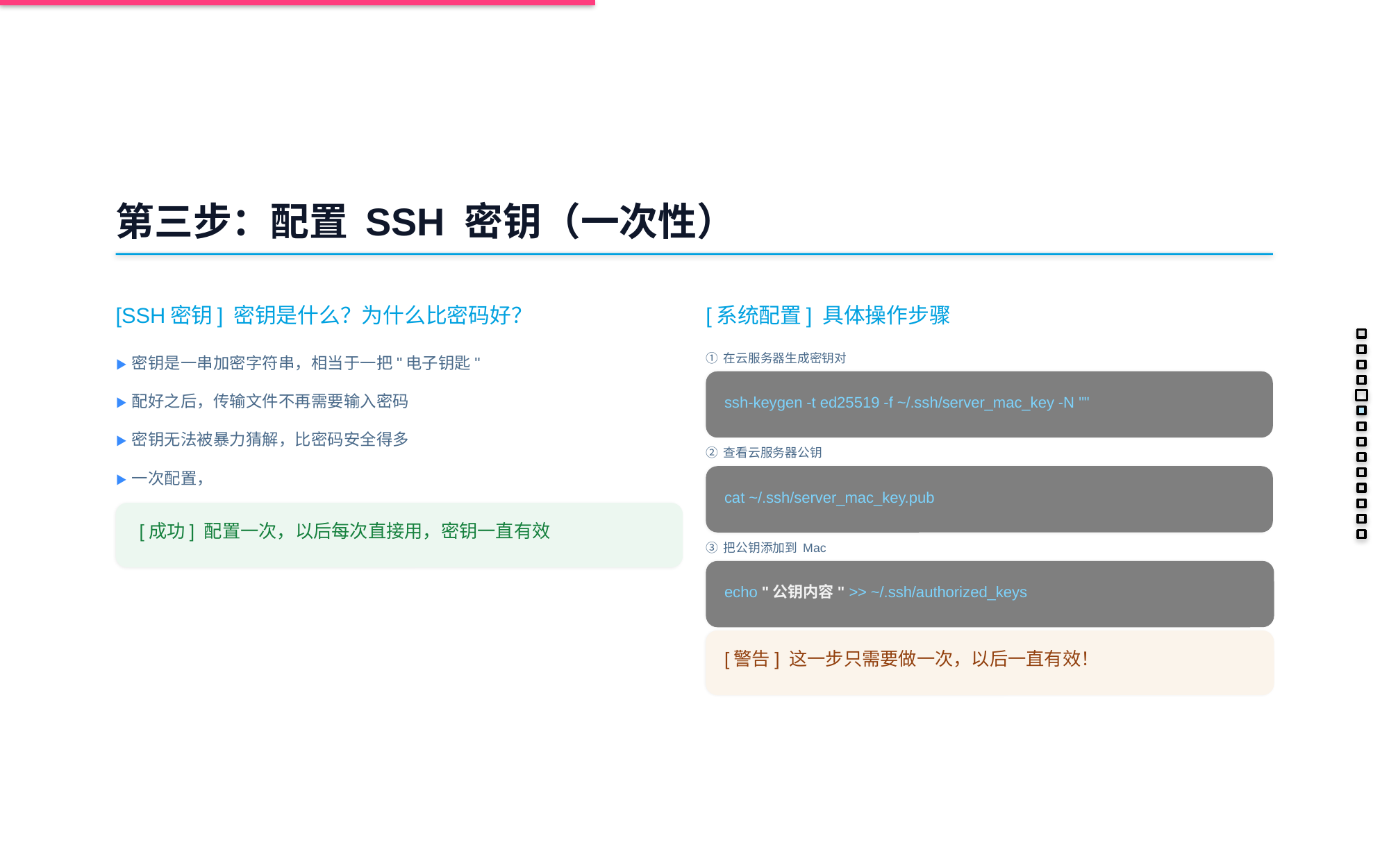

第三步：配置 SSH 密钥（一次性）

[SSH密钥] 密钥是什么？为什么比密码好？
[系统配置] 具体操作步骤

▶ 密钥是一串加密字符串，相当于一把"电子钥匙"
① 在云服务器生成密钥对

ssh-keygen -t ed25519 -f ~/.ssh/server_mac_key -N ""

▶ 配好之后，传输文件不再需要输入密码

▶ 密钥无法被暴力猜解，比密码安全得多

② 查看云服务器公钥

▶ 一次配置，长期有效，不需要反复更换

cat ~/.ssh/server_mac_key.pub

 [成功] 配置一次，以后每次直接用，密钥一直有效

③ 把公钥添加到 Mac

echo "公钥内容" >> ~/.ssh/authorized_keys

[警告] 这一步只需要做一次，以后一直有效！